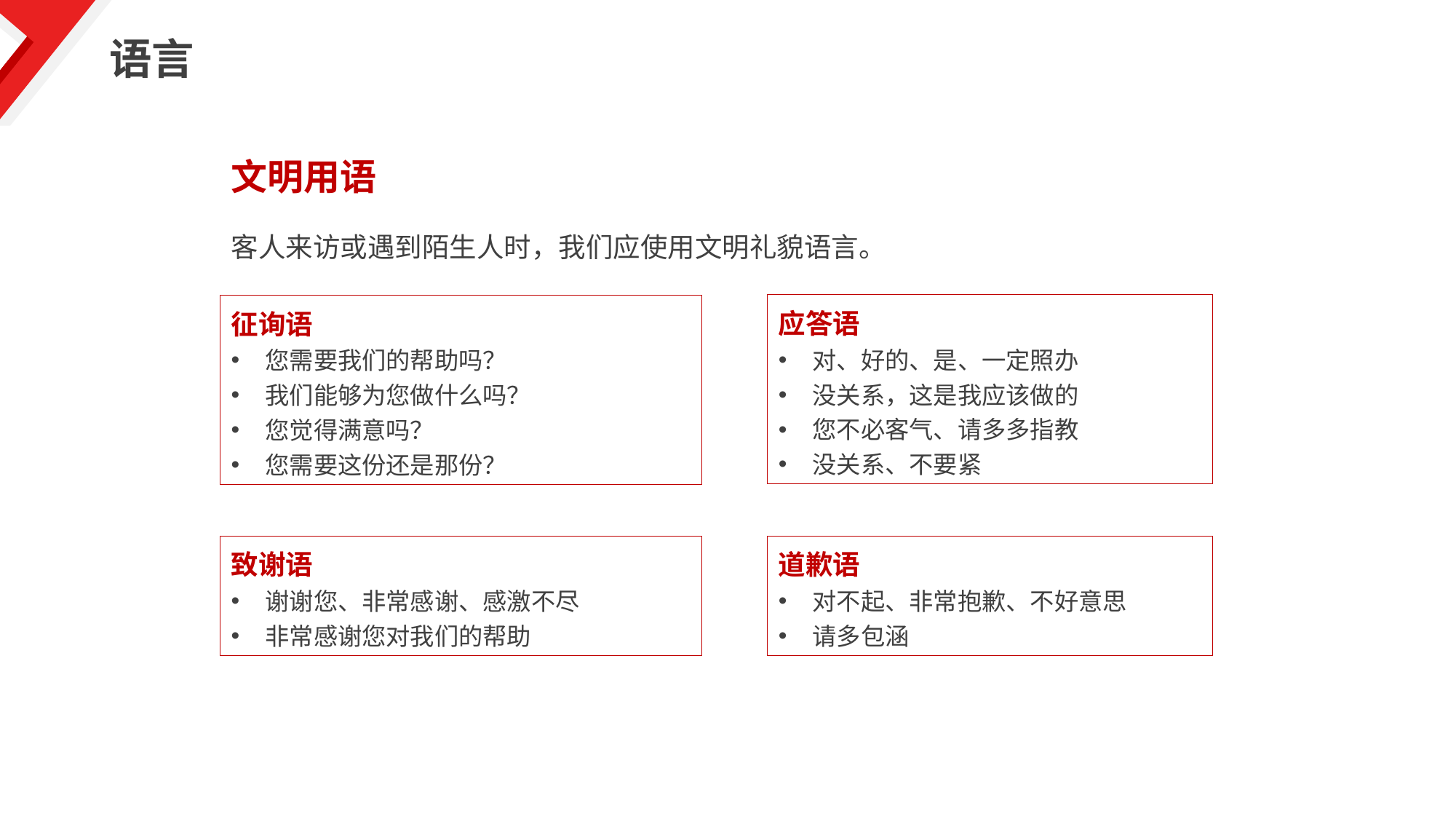

语言
文明用语

客人来访或遇到陌生人时，我们应使用文明礼貌语言。
应答语
对、好的、是、一定照办
没关系，这是我应该做的
您不必客气、请多多指教
没关系、不要紧
征询语
您需要我们的帮助吗？
我们能够为您做什么吗？
您觉得满意吗？
您需要这份还是那份？
道歉语
对不起、非常抱歉、不好意思
请多包涵
致谢语
谢谢您、非常感谢、感激不尽
非常感谢您对我们的帮助